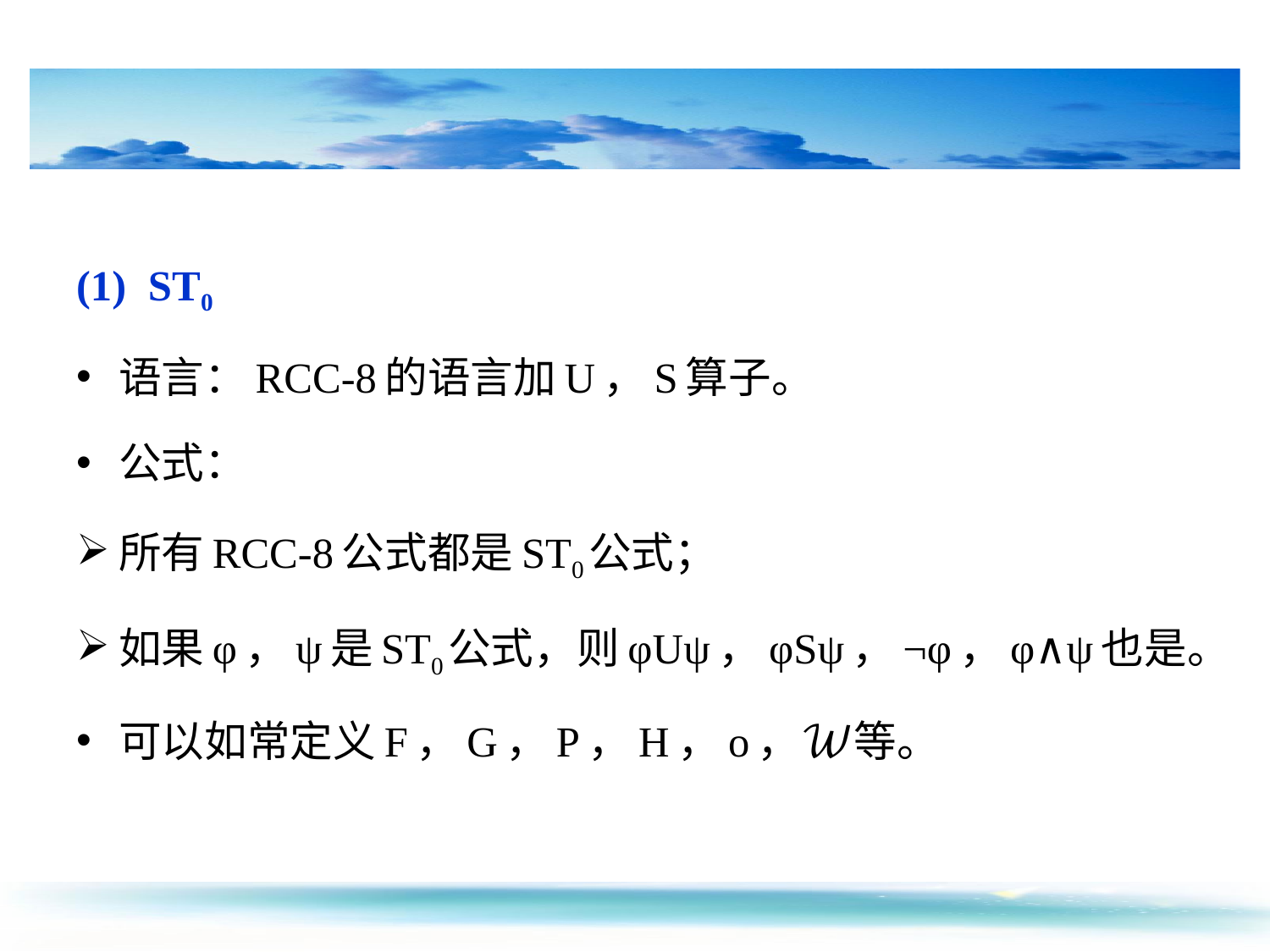

(1)  ST0
语言：RCC-8的语言加U，S算子。
公式：
所有RCC-8公式都是ST0公式；
如果φ，ψ是ST0公式，则φUψ，φSψ，¬φ，φ∧ψ也是。
可以如常定义F，G，P，H，o，𝒲等。